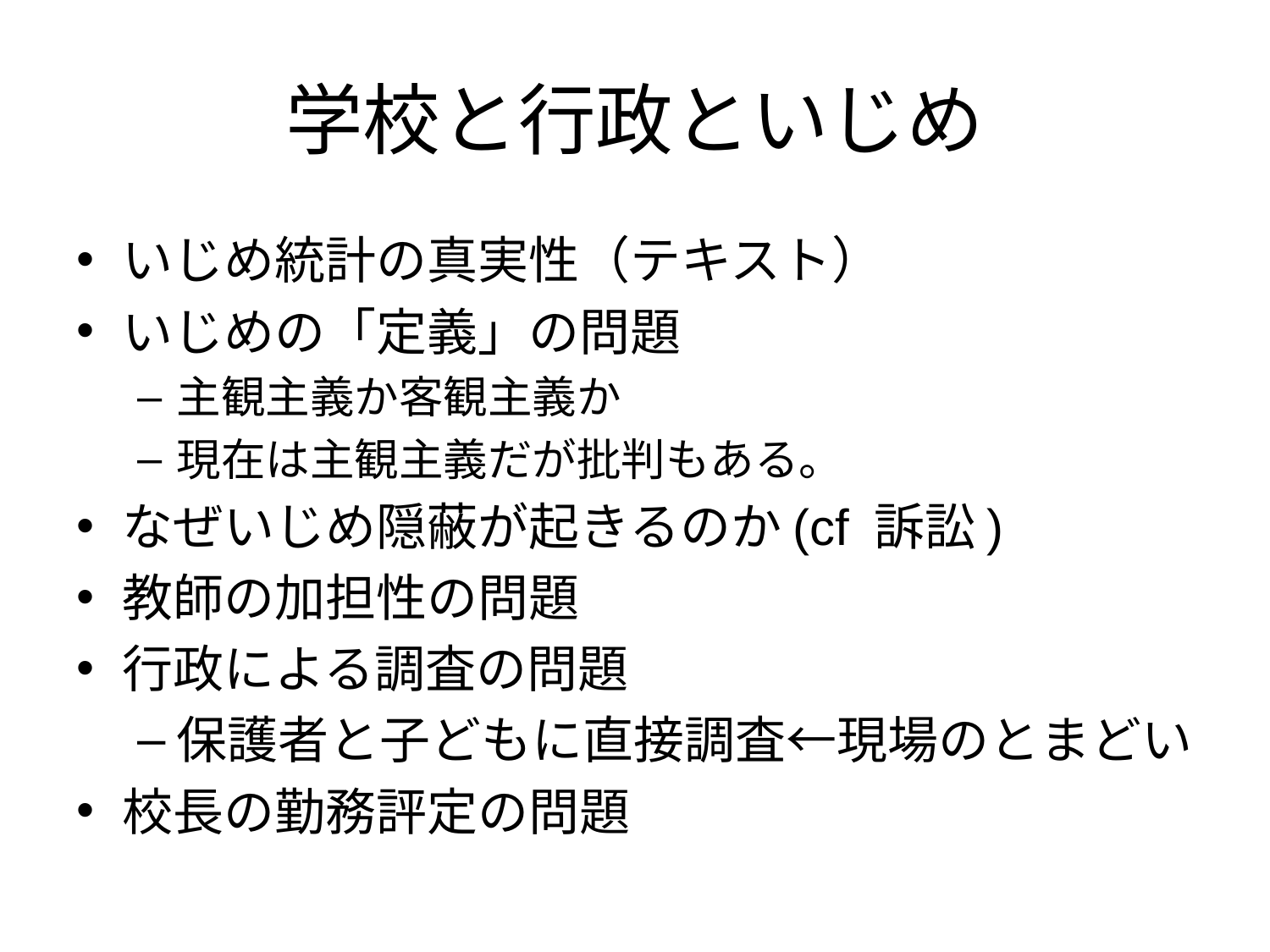

# 学校と行政といじめ
いじめ統計の真実性（テキスト）
いじめの「定義」の問題
主観主義か客観主義か
現在は主観主義だが批判もある。
なぜいじめ隠蔽が起きるのか(cf 訴訟)
教師の加担性の問題
行政による調査の問題
保護者と子どもに直接調査←現場のとまどい
校長の勤務評定の問題